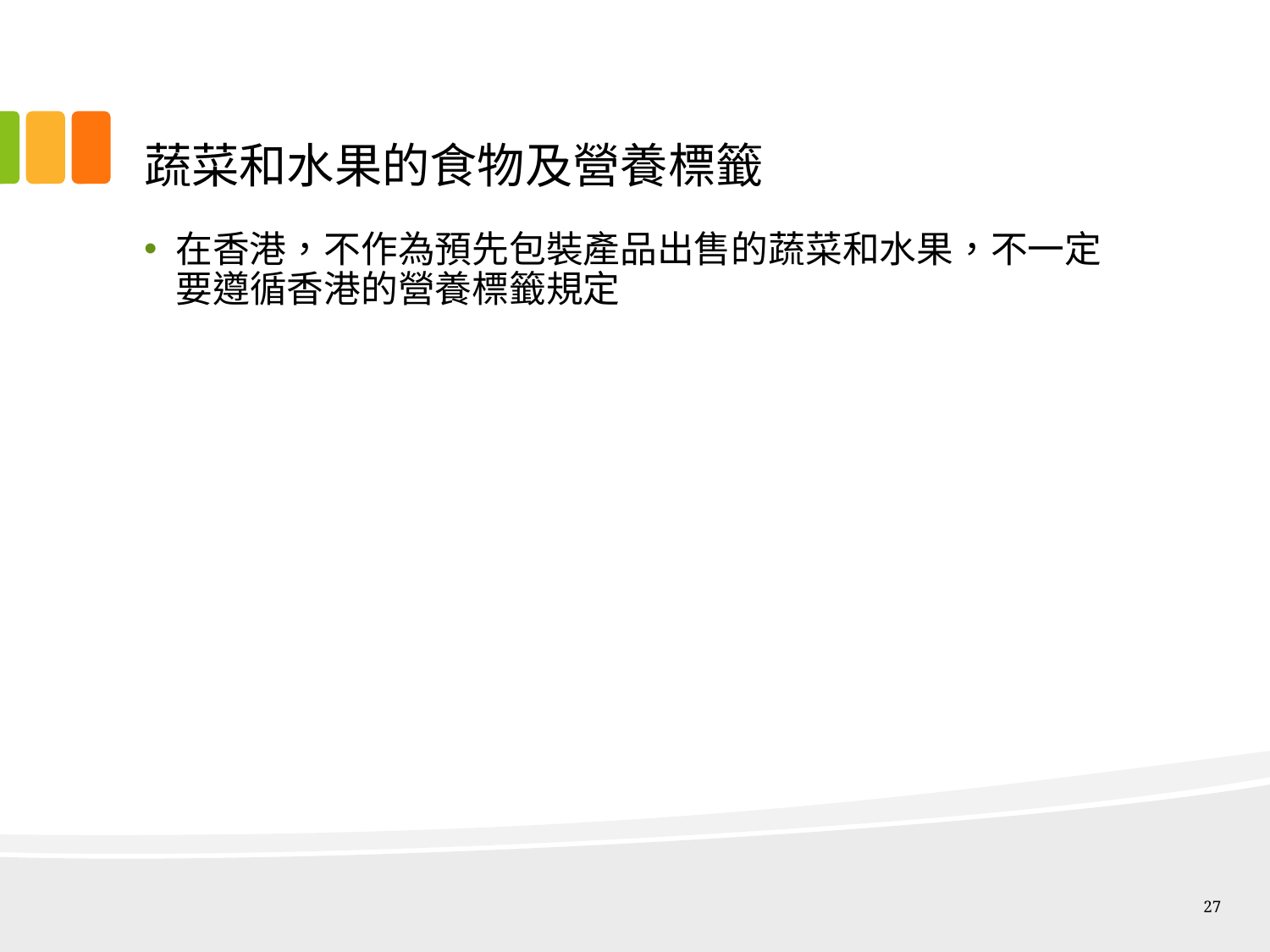

# 蔬菜和水果的食物及營養標籤
在香港，不作為預先包裝產品出售的蔬菜和水果，不一定要遵循香港的營養標籤規定

27